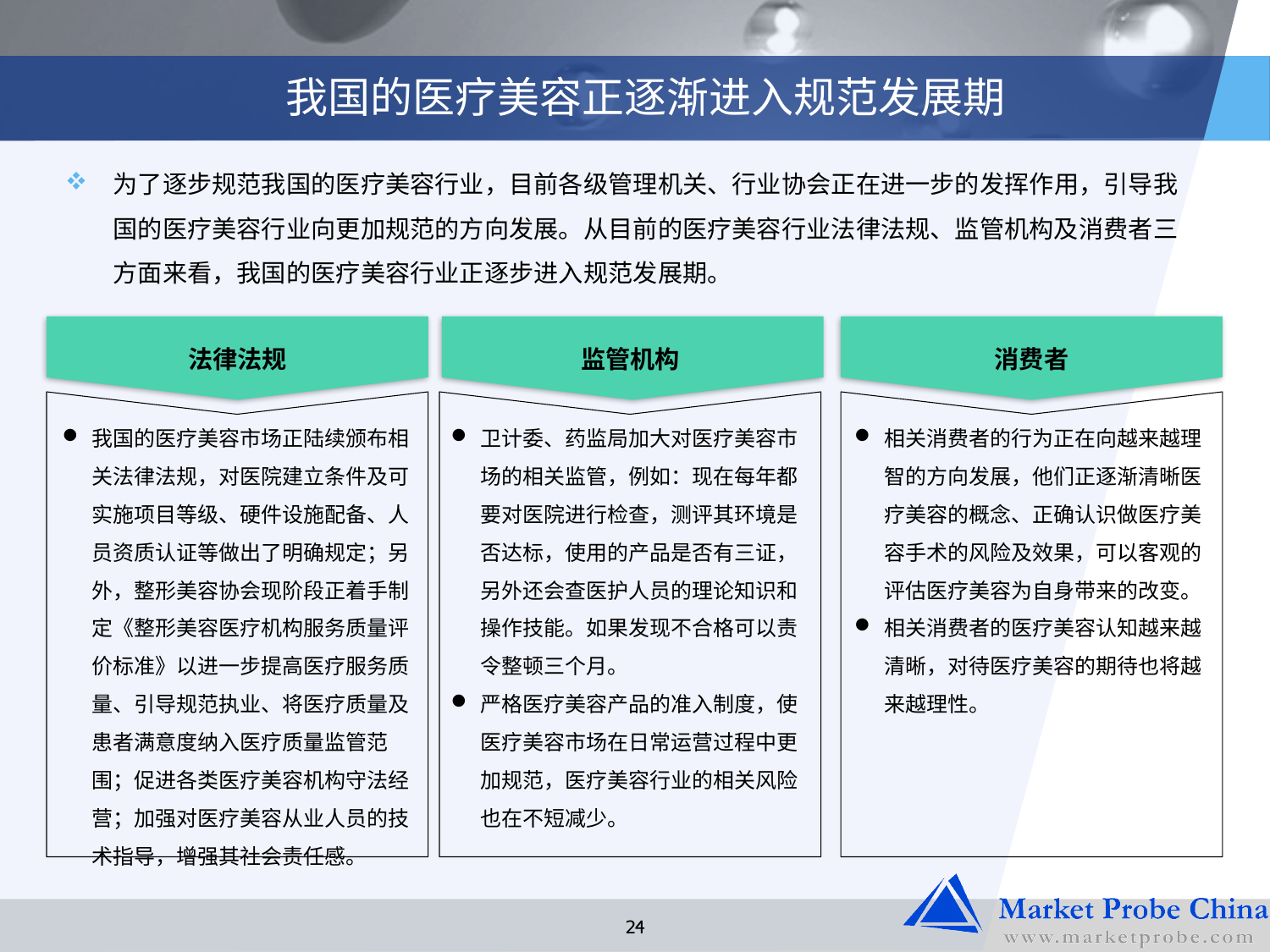

# 我国的医疗美容正逐渐进入规范发展期
为了逐步规范我国的医疗美容行业，目前各级管理机关、行业协会正在进一步的发挥作用，引导我国的医疗美容行业向更加规范的方向发展。从目前的医疗美容行业法律法规、监管机构及消费者三方面来看，我国的医疗美容行业正逐步进入规范发展期。

监管机构
消费者
法律法规

我国的医疗美容市场正陆续颁布相关法律法规，对医院建立条件及可实施项目等级、硬件设施配备、人员资质认证等做出了明确规定；另外，整形美容协会现阶段正着手制定《整形美容医疗机构服务质量评价标准》以进一步提高医疗服务质量、引导规范执业、将医疗质量及患者满意度纳入医疗质量监管范围；促进各类医疗美容机构守法经营；加强对医疗美容从业人员的技术指导，增强其社会责任感。
卫计委、药监局加大对医疗美容市场的相关监管，例如：现在每年都要对医院进行检查，测评其环境是否达标，使用的产品是否有三证，另外还会查医护人员的理论知识和操作技能。如果发现不合格可以责令整顿三个月。
严格医疗美容产品的准入制度，使医疗美容市场在日常运营过程中更加规范，医疗美容行业的相关风险也在不短减少。

相关消费者的行为正在向越来越理智的方向发展，他们正逐渐清晰医疗美容的概念、正确认识做医疗美容手术的风险及效果，可以客观的评估医疗美容为自身带来的改变。
相关消费者的医疗美容认知越来越清晰，对待医疗美容的期待也将越来越理性。
24